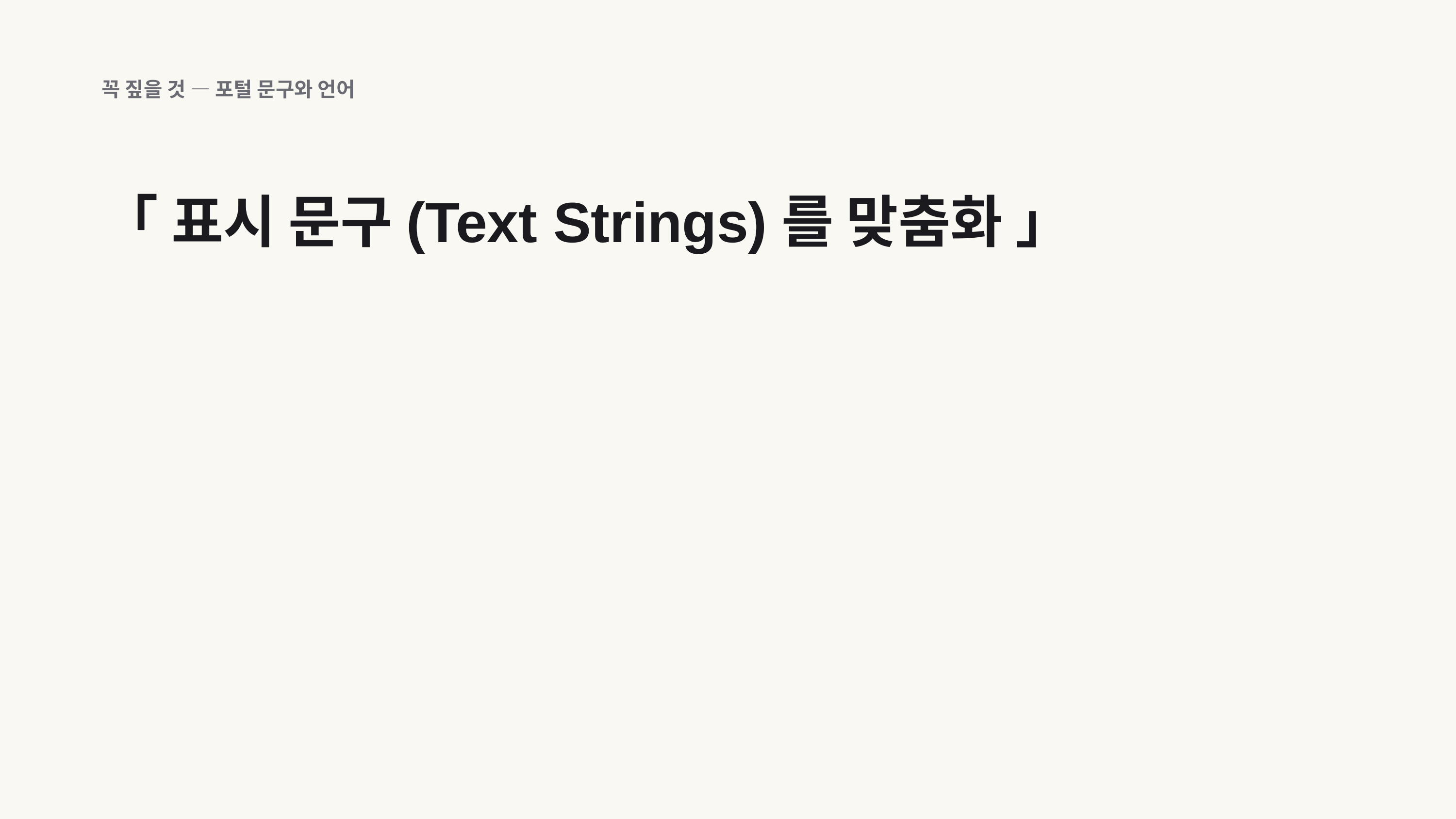

꼭 짚을 것 — 포털 문구와 언어
「 표시 문구(Text Strings)를 맞춤화 」